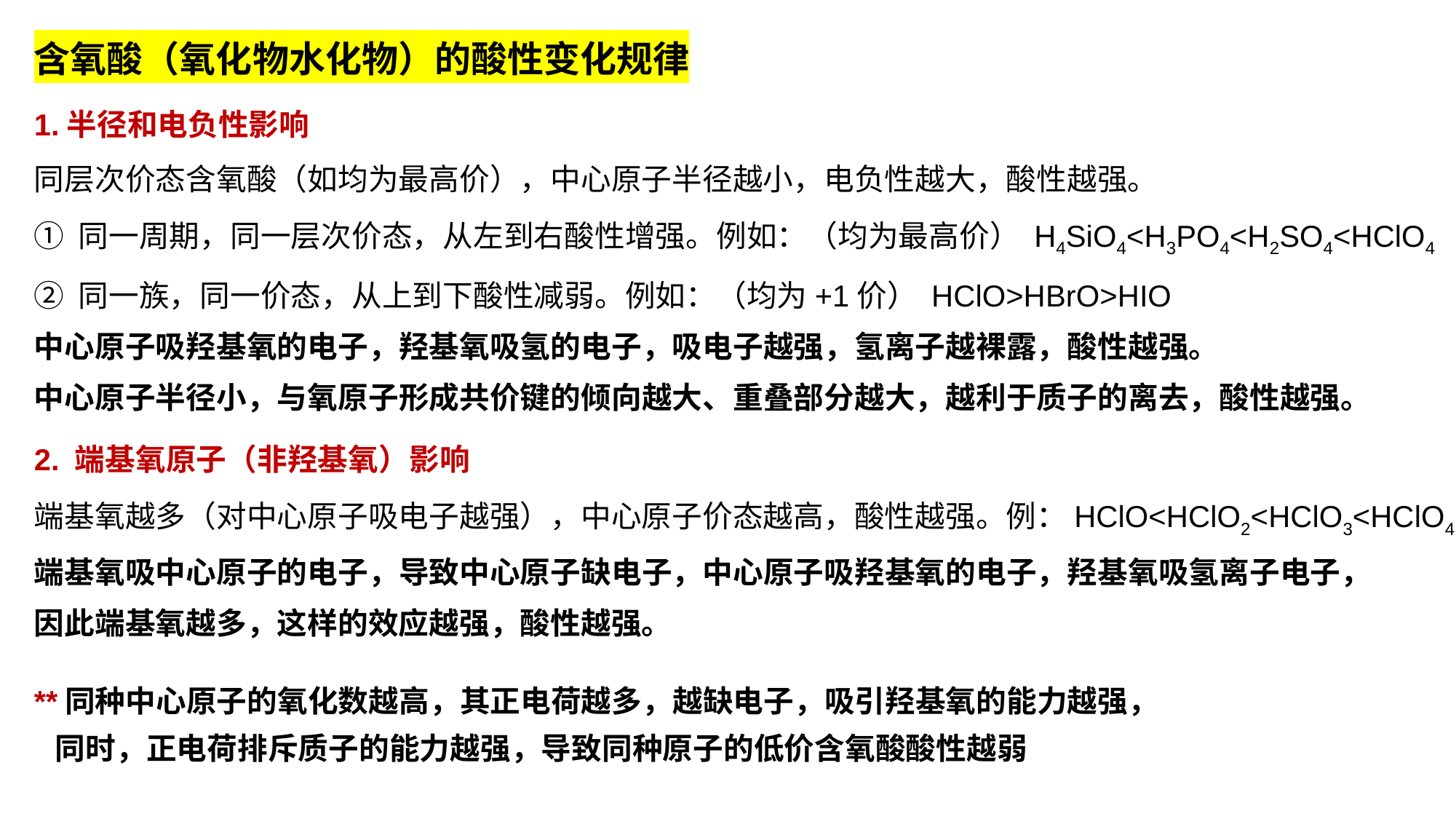

含氧酸（氧化物水化物）的酸性变化规律
1.半径和电负性影响
同层次价态含氧酸（如均为最高价），中心原子半径越小，电负性越大，酸性越强。
① 同一周期，同一层次价态，从左到右酸性增强。例如：（均为最高价） H4SiO4<H3PO4<H2SO4<HClO4
② 同一族，同一价态，从上到下酸性减弱。例如：（均为+1价） HClO>HBrO>HIO
中心原子吸羟基氧的电子，羟基氧吸氢的电子，吸电子越强，氢离子越裸露，酸性越强。
中心原子半径小，与氧原子形成共价键的倾向越大、重叠部分越大，越利于质子的离去，酸性越强。
2. 端基氧原子（非羟基氧）影响
端基氧越多（对中心原子吸电子越强），中心原子价态越高，酸性越强。例：HClO<HClO2<HClO3<HClO4
端基氧吸中心原子的电子，导致中心原子缺电子，中心原子吸羟基氧的电子，羟基氧吸氢离子电子，
因此端基氧越多，这样的效应越强，酸性越强。

**同种中心原子的氧化数越高，其正电荷越多，越缺电子，吸引羟基氧的能力越强，
  同时，正电荷排斥质子的能力越强，导致同种原子的低价含氧酸酸性越弱